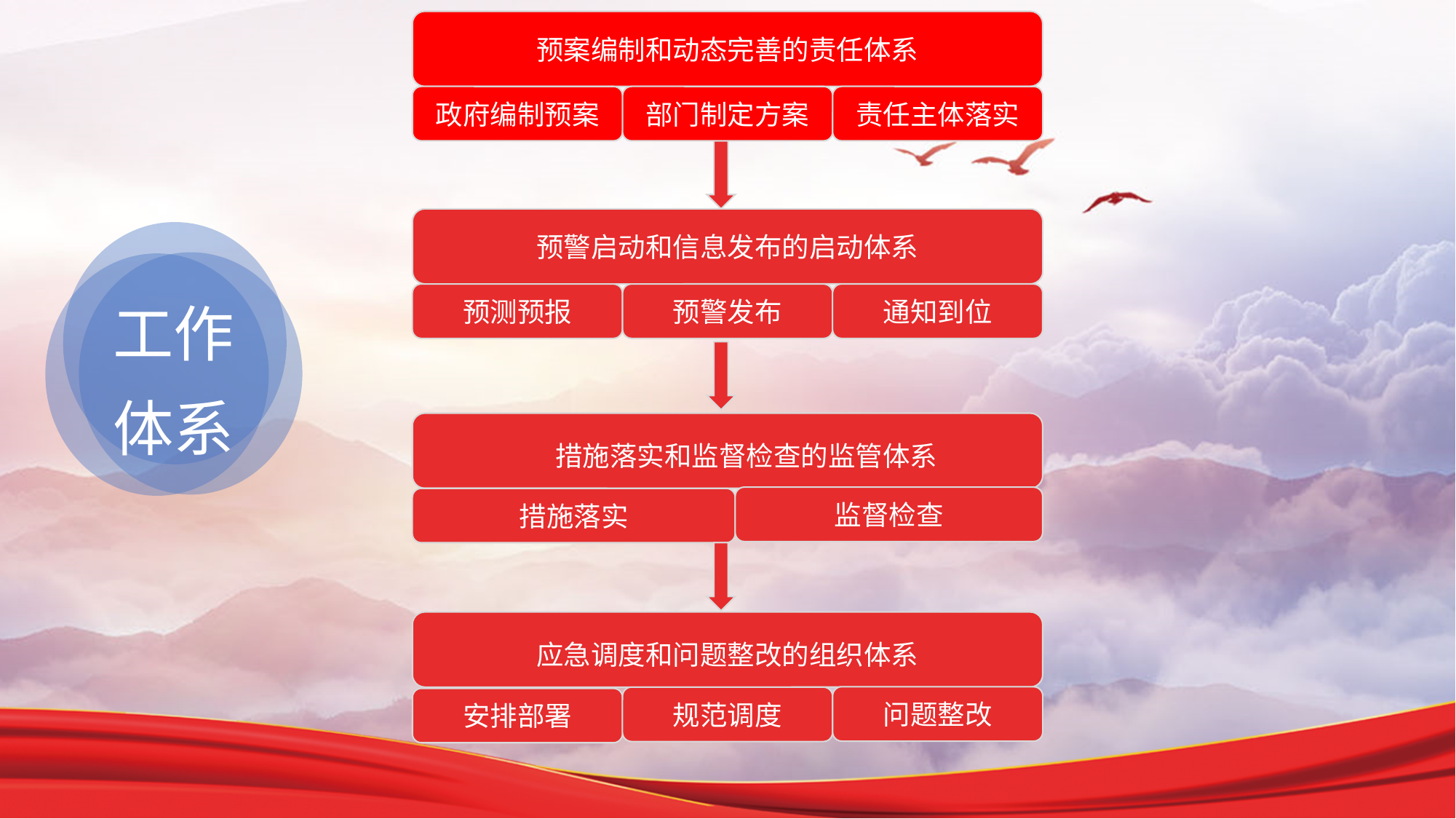

预案编制和动态完善的责任体系
政府编制预案
部门制定方案
责任主体落实

预警启动和信息发布的启动体系
预测预报
预警发布
通知到位

     措施落实和监督检查的监管体系
监督检查
措施落实

应急调度和问题整改的组织体系
问题整改
规范调度
安排部署

工作体系